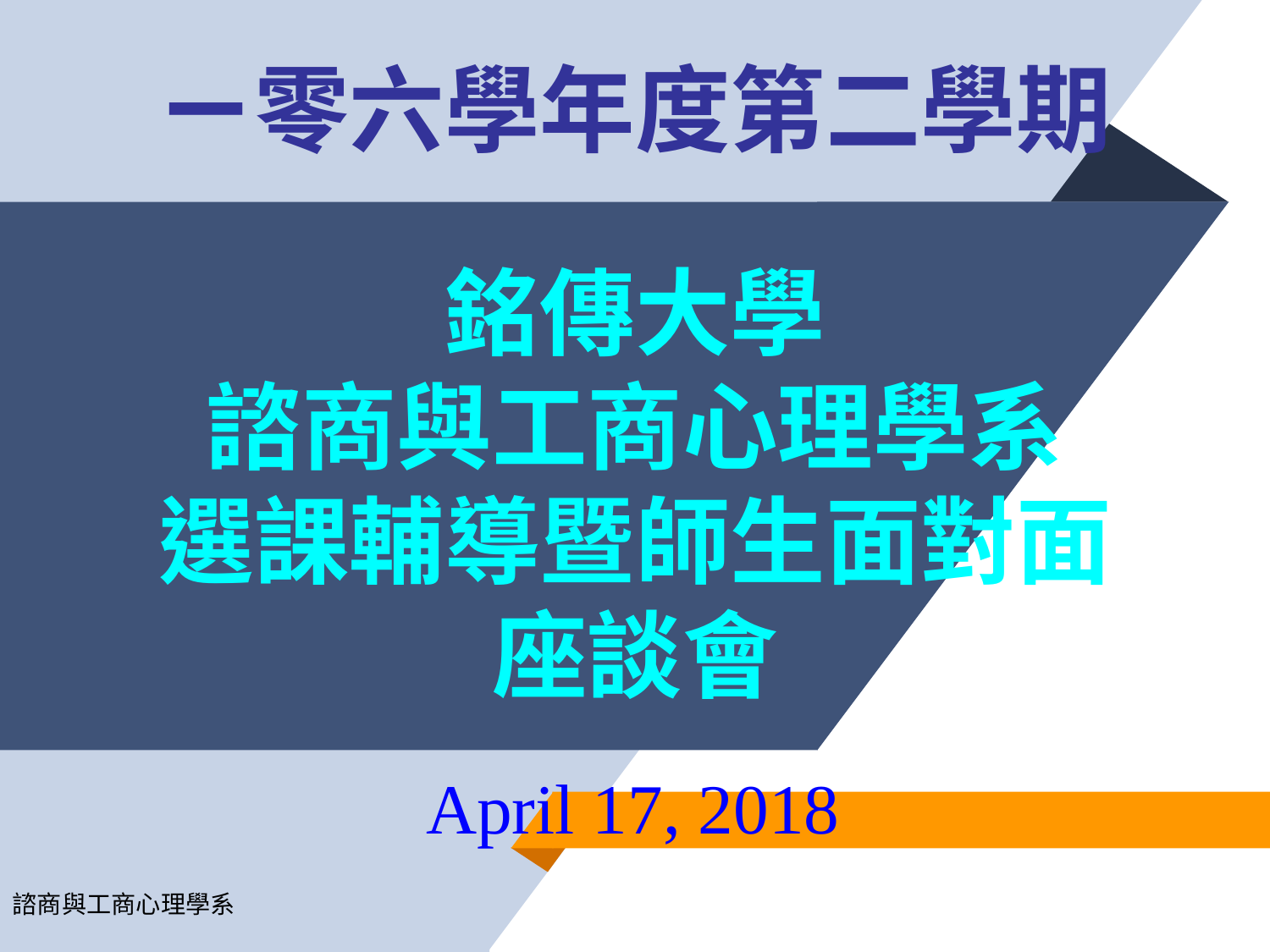

# ㄧ零六學年度第二學期
銘傳大學
諮商與工商心理學系
選課輔導暨師生面對面座談會
April 17, 2018
諮商與工商心理學系